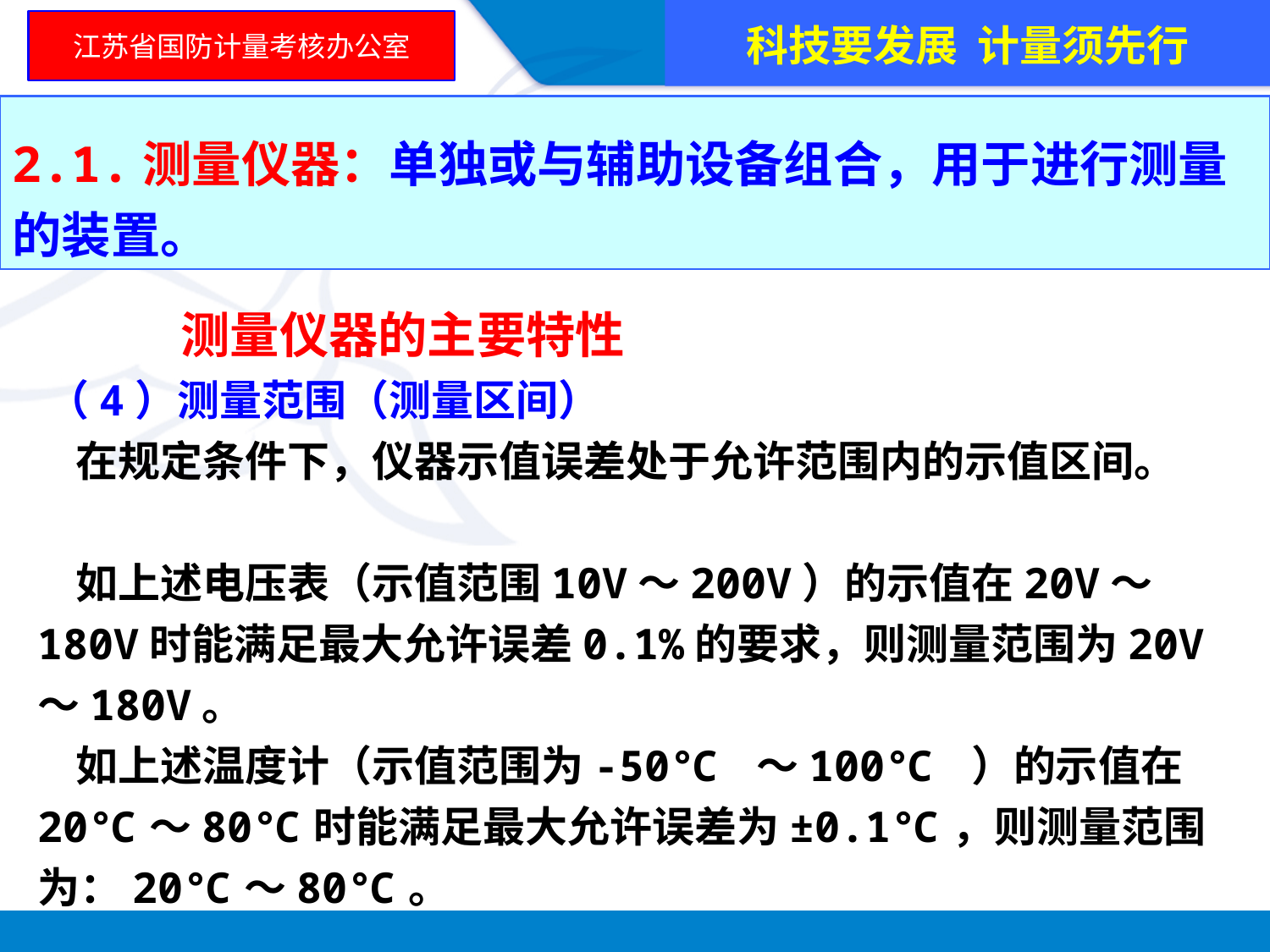

科技要发展  计量须先行
江苏省国防计量考核办公室
2.1.测量仪器：单独或与辅助设备组合，用于进行测量的装置。

              测量仪器的主要特性
 （4）测量范围（测量区间）
    在规定条件下，仪器示值误差处于允许范围内的示值区间。
    如上述电压表（示值范围10V～200V）的示值在20V～180V时能满足最大允许误差0.1%的要求，则测量范围为20V～180V。
    如上述温度计（示值范围为-50℃ ～100℃ ）的示值在20℃～80℃时能满足最大允许误差为±0.1℃，则测量范围为：20℃～80℃。